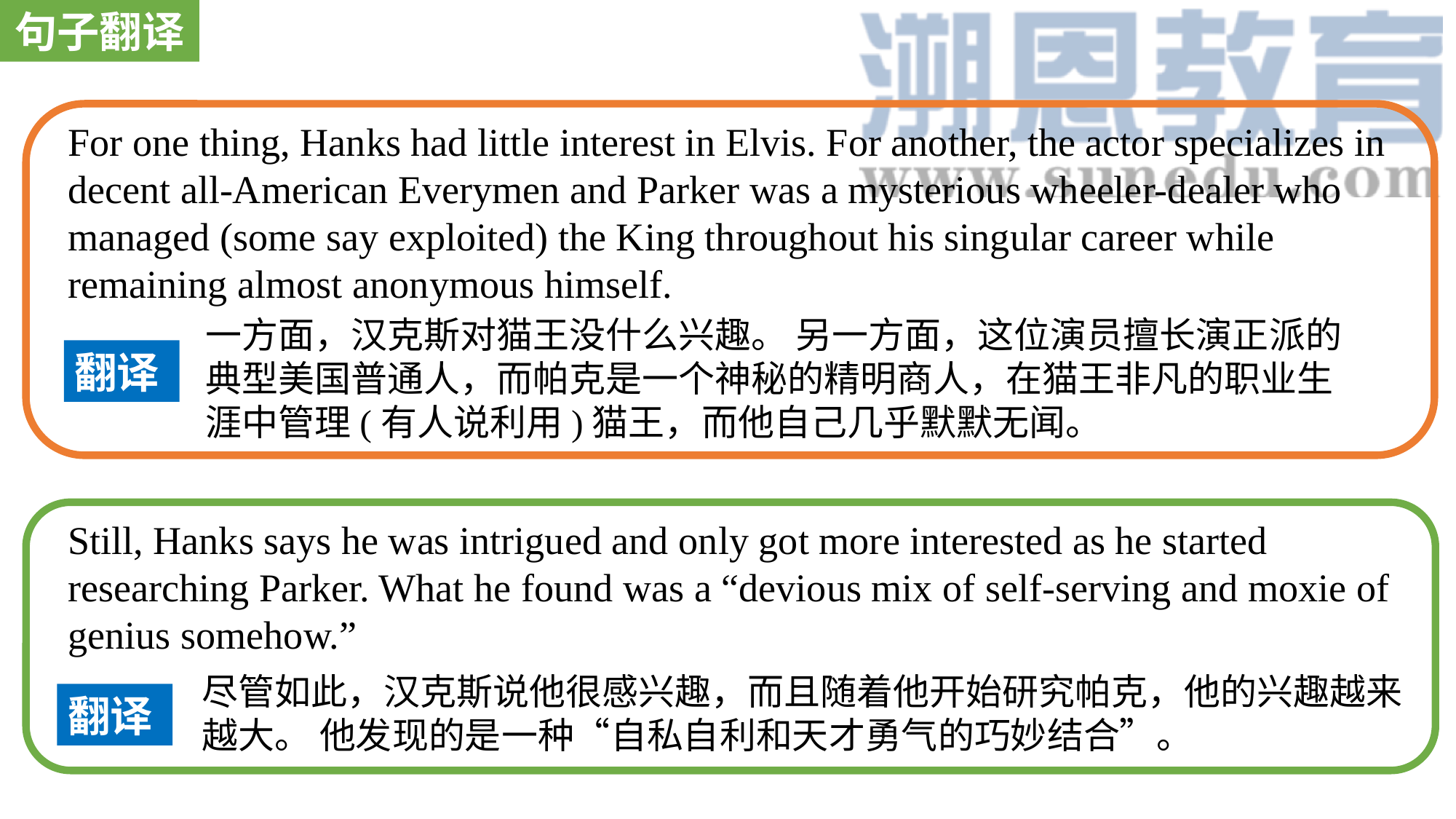

句子翻译

For one thing, Hanks had little interest in Elvis. For another, the actor specializes in decent all-American Everymen and Parker was a mysterious wheeler-dealer who managed (some say exploited) the King throughout his singular career while remaining almost anonymous himself.
一方面，汉克斯对猫王没什么兴趣。 另一方面，这位演员擅长演正派的典型美国普通人，而帕克是一个神秘的精明商人，在猫王非凡的职业生涯中管理(有人说利用)猫王，而他自己几乎默默无闻。
翻译

Still, Hanks says he was intrigued and only got more interested as he started researching Parker. What he found was a “devious mix of self-serving and moxie of genius somehow.”
尽管如此，汉克斯说他很感兴趣，而且随着他开始研究帕克，他的兴趣越来越大。 他发现的是一种“自私自利和天才勇气的巧妙结合”。
翻译